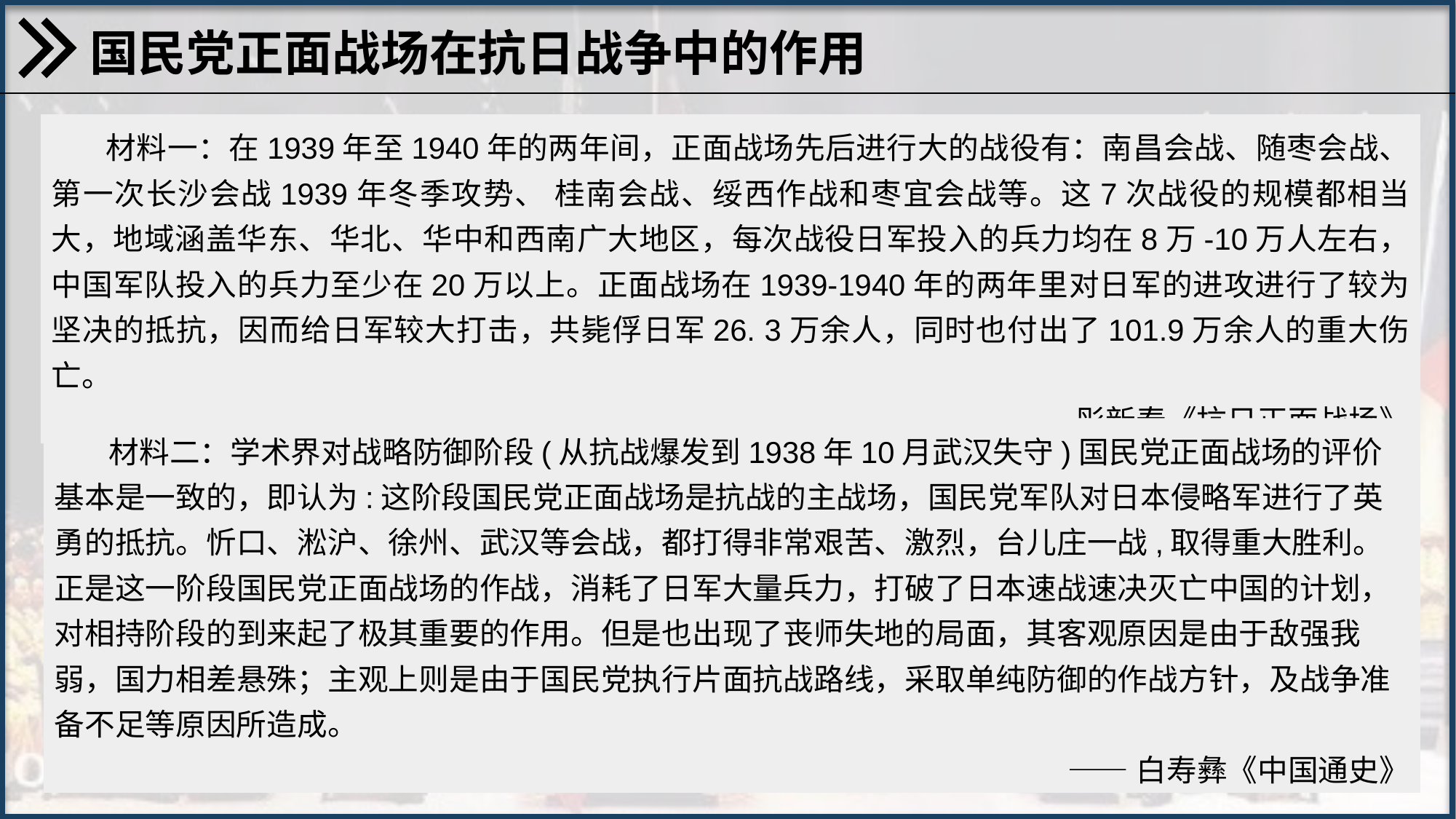

国民党正面战场在抗日战争中的作用

材料一：在1939年至1940年的两年间，正面战场先后进行大的战役有：南昌会战、随枣会战、第一次长沙会战1939年冬季攻势、 桂南会战、绥西作战和枣宜会战等。这7次战役的规模都相当大，地域涵盖华东、华北、华中和西南广大地区，每次战役日军投入的兵力均在8万-10万人左右，中国军队投入的兵力至少在20万以上。正面战场在1939-1940年的两年里对日军的进攻进行了较为坚决的抵抗，因而给日军较大打击，共毙俘日军26. 3万余人，同时也付出了101.9万余人的重大伤亡。
——彤新春《抗日正面战场》
材料二：学术界对战略防御阶段(从抗战爆发到1938年10月武汉失守)国民党正面战场的评价基本是一致的，即认为:这阶段国民党正面战场是抗战的主战场，国民党军队对日本侵略军进行了英勇的抵抗。忻口、淞沪、徐州、武汉等会战，都打得非常艰苦、激烈，台儿庄一战,取得重大胜利。正是这一阶段国民党正面战场的作战，消耗了日军大量兵力，打破了日本速战速决灭亡中国的计划，对相持阶段的到来起了极其重要的作用。但是也出现了丧师失地的局面，其客观原因是由于敌强我弱，国力相差悬殊；主观上则是由于国民党执行片面抗战路线，采取单纯防御的作战方针，及战争准备不足等原因所造成。
——白寿彝《中国通史》